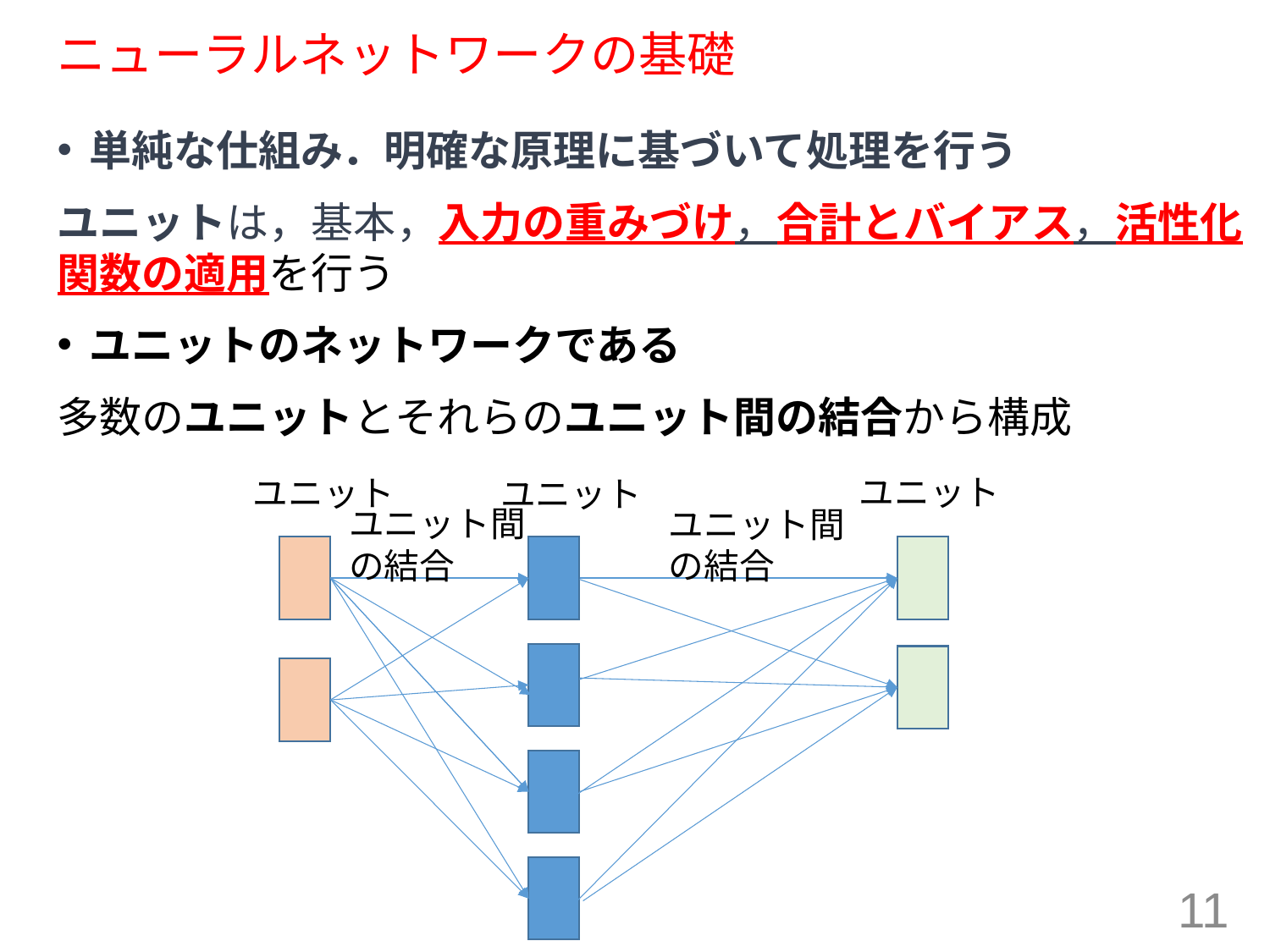

# ニューラルネットワークの基礎
単純な仕組み．明確な原理に基づいて処理を行う
ユニットは，基本，入力の重みづけ，合計とバイアス，活性化関数の適用を行う
ユニットのネットワークである
多数のユニットとそれらのユニット間の結合から構成
ユニット
ユニット
ユニット
ユニット間の結合
ユニット間の結合

11